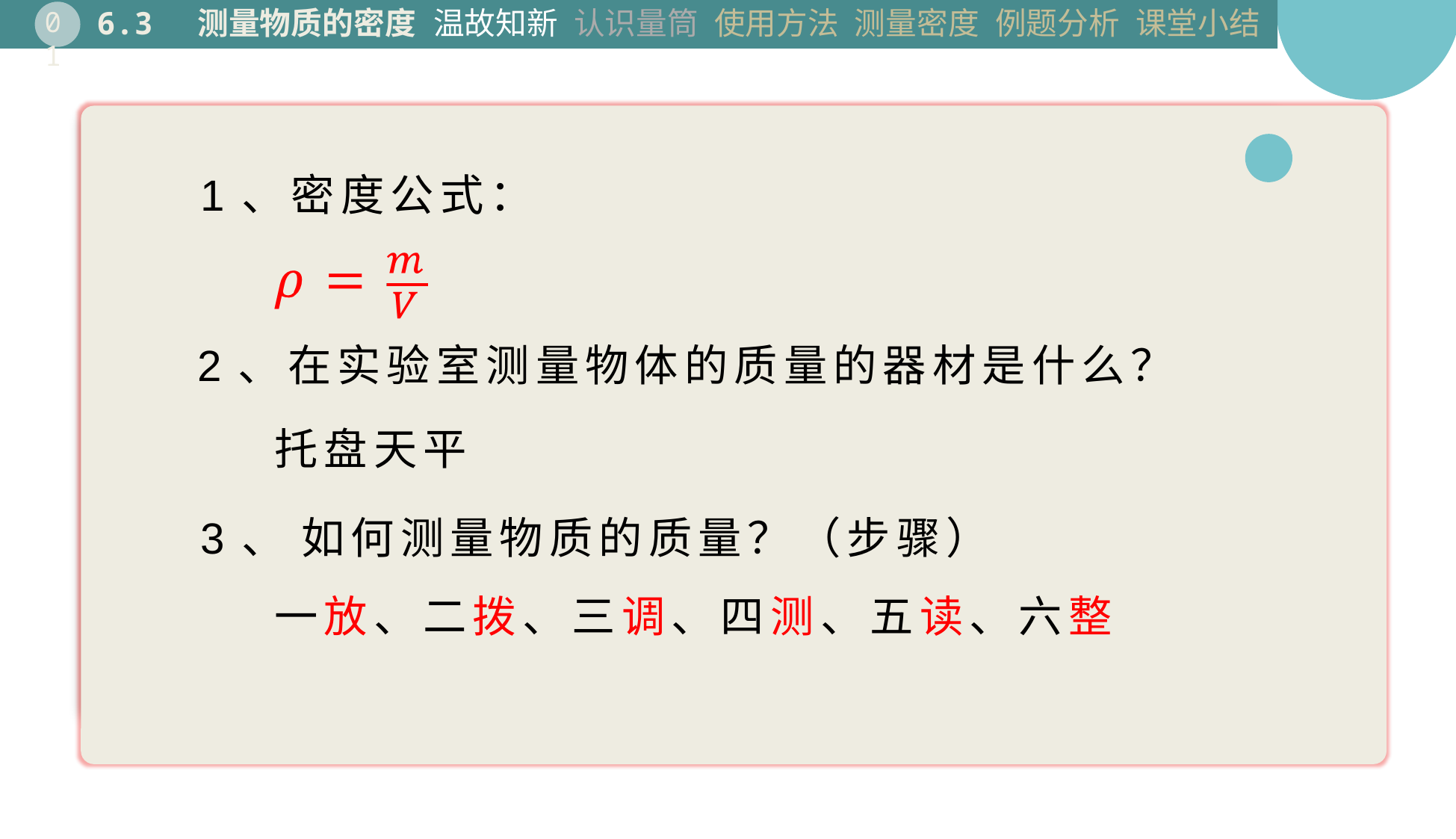

温故知新
认识量筒
使用方法
测量密度
例题分析
课堂小结
6.3  测量物质的密度

01

1、密度公式：

2、在实验室测量物体的质量的器材是什么？

托盘天平
3、 如何测量物质的质量？（步骤）
一放、二拨、三调、四测、五读、六整